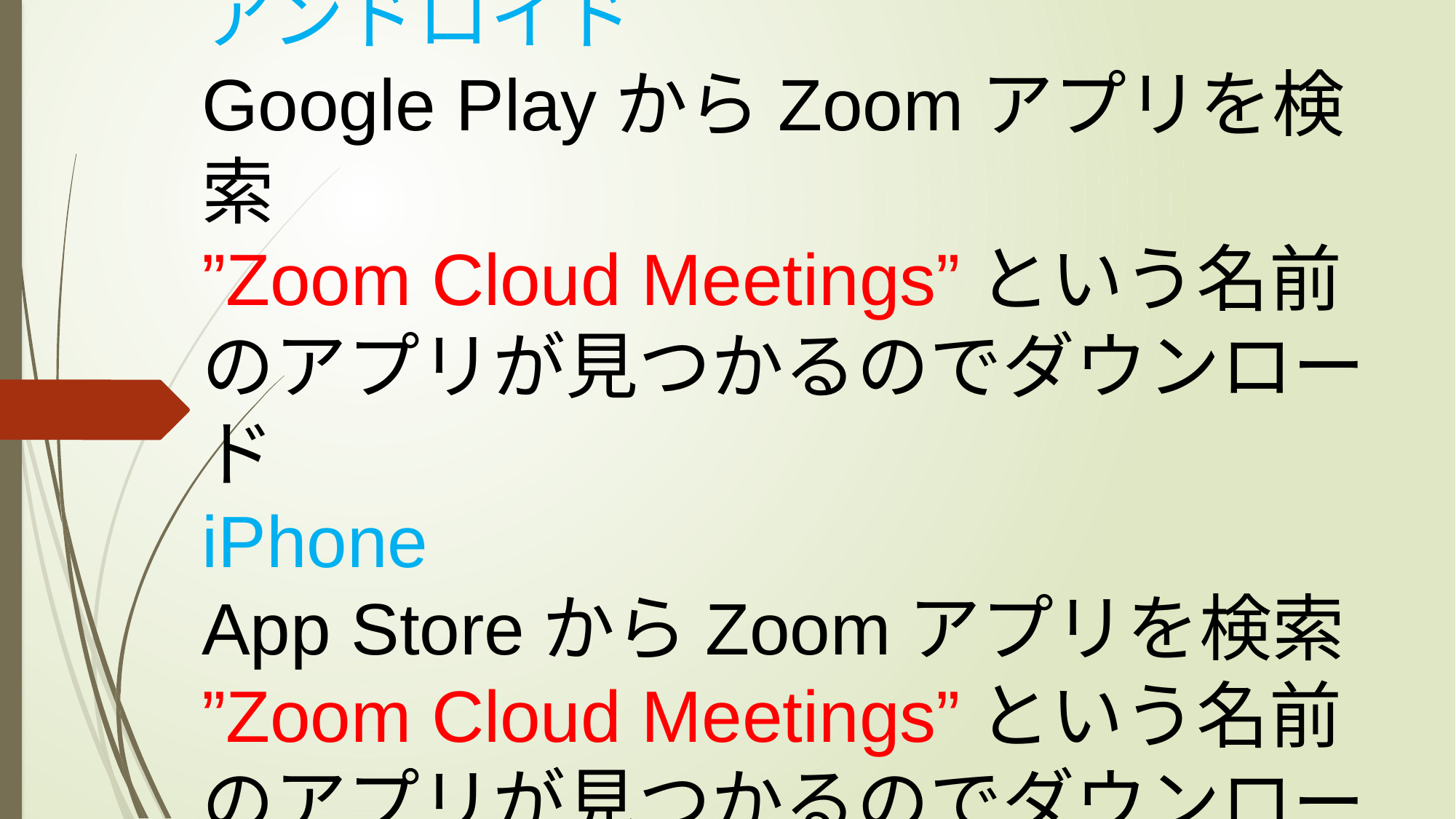

スマートフォンアプリダウンロード
アンドロイド
Google PlayからZoomアプリを検索
”Zoom Cloud Meetings”という名前のアプリが見つかるのでダウンロード
iPhone
App StoreからZoomアプリを検索
”Zoom Cloud Meetings”という名前のアプリが見つかるのでダウンロード